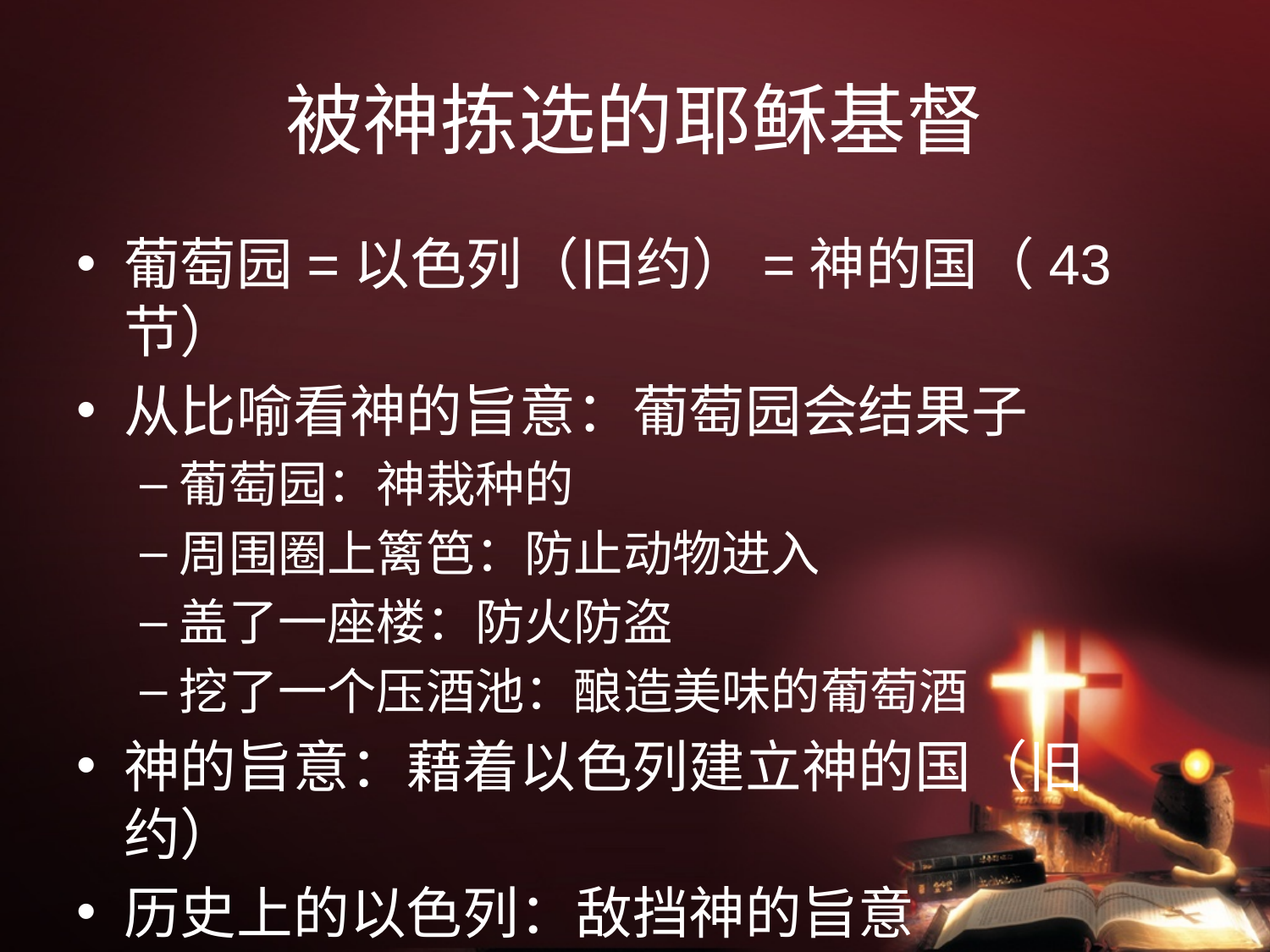

# 被神拣选的耶稣基督
葡萄园=以色列（旧约）=神的国（43节）
从比喻看神的旨意：葡萄园会结果子
葡萄园：神栽种的
周围圈上篱笆：防止动物进入
盖了一座楼：防火防盗
挖了一个压酒池：酿造美味的葡萄酒
神的旨意：藉着以色列建立神的国（旧约）
历史上的以色列：敌挡神的旨意